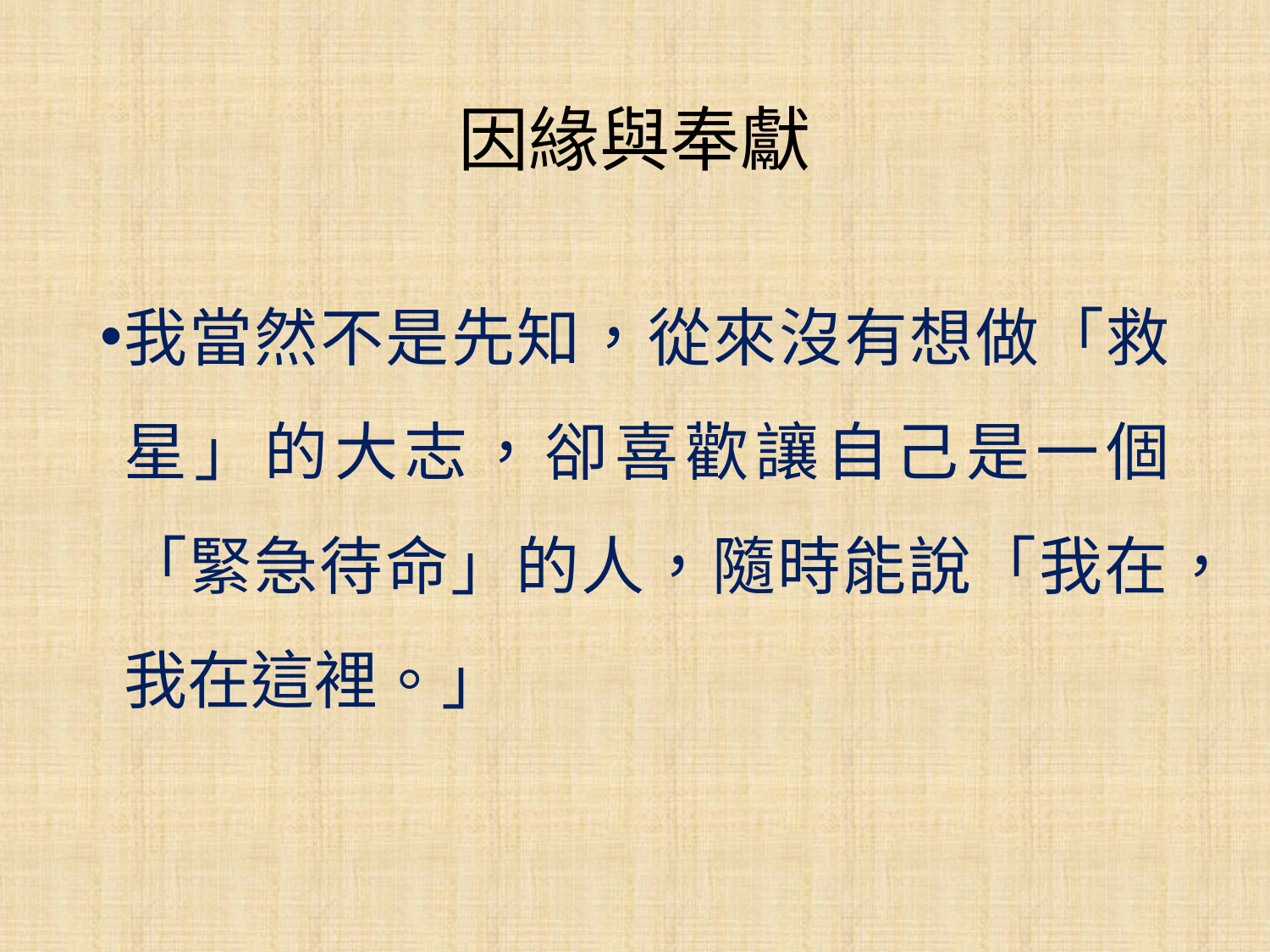

# 因緣與奉獻
我當然不是先知，從來沒有想做「救星」的大志，卻喜歡讓自己是一個「緊急待命」的人，隨時能說「我在，我在這裡。」